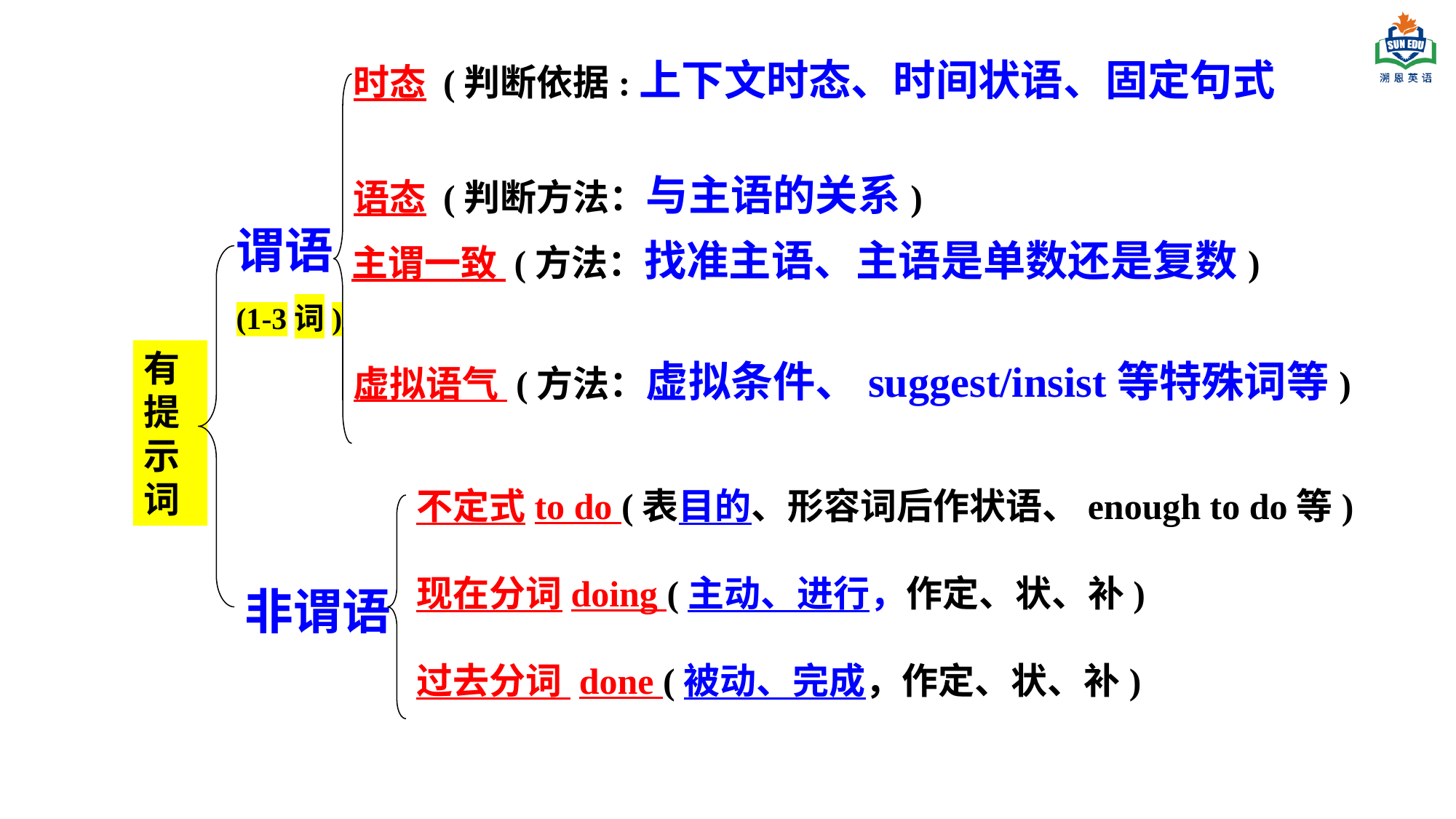

时态 (判断依据:上下文时态、时间状语、固定句式

语态 (判断方法：与主语的关系)
谓语
主谓一致 (方法：找准主语、主语是单数还是复数)

有提示词
虚拟语气 (方法：虚拟条件、suggest/insist等特殊词等)
不定式to do (表目的、形容词后作状语、enough to do等)

现在分词doing (主动、进行，作定、状、补)

过去分词 done (被动、完成，作定、状、补)

非谓语
(1-3词)